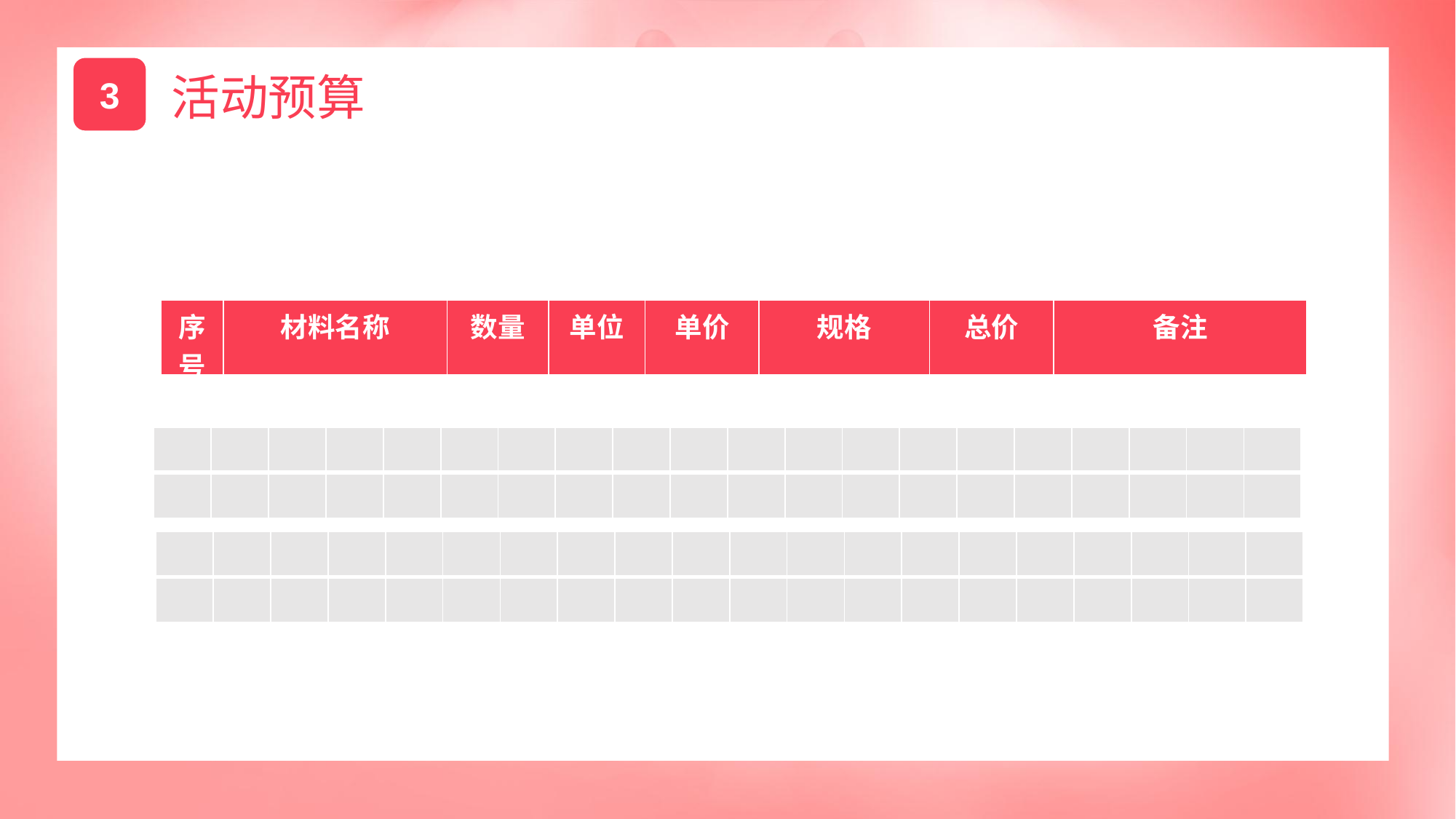

3
活动预算
| 序号 | 材料名称 | 数量 | 单位 | 单价 | 规格 | 总价 | 备注 |
| --- | --- | --- | --- | --- | --- | --- | --- |
|  |  |  |  |  |  |  |  |  |  |  |  |  |  |  |  |  |  |  |  |
| --- | --- | --- | --- | --- | --- | --- | --- | --- | --- | --- | --- | --- | --- | --- | --- | --- | --- | --- | --- |
|  |  |  |  |  |  |  |  |  |  |  |  |  |  |  |  |  |  |  |  |
|  |  |  |  |  |  |  |  |  |  |  |  |  |  |  |  |  |  |  |  |
| --- | --- | --- | --- | --- | --- | --- | --- | --- | --- | --- | --- | --- | --- | --- | --- | --- | --- | --- | --- |
|  |  |  |  |  |  |  |  |  |  |  |  |  |  |  |  |  |  |  |  |